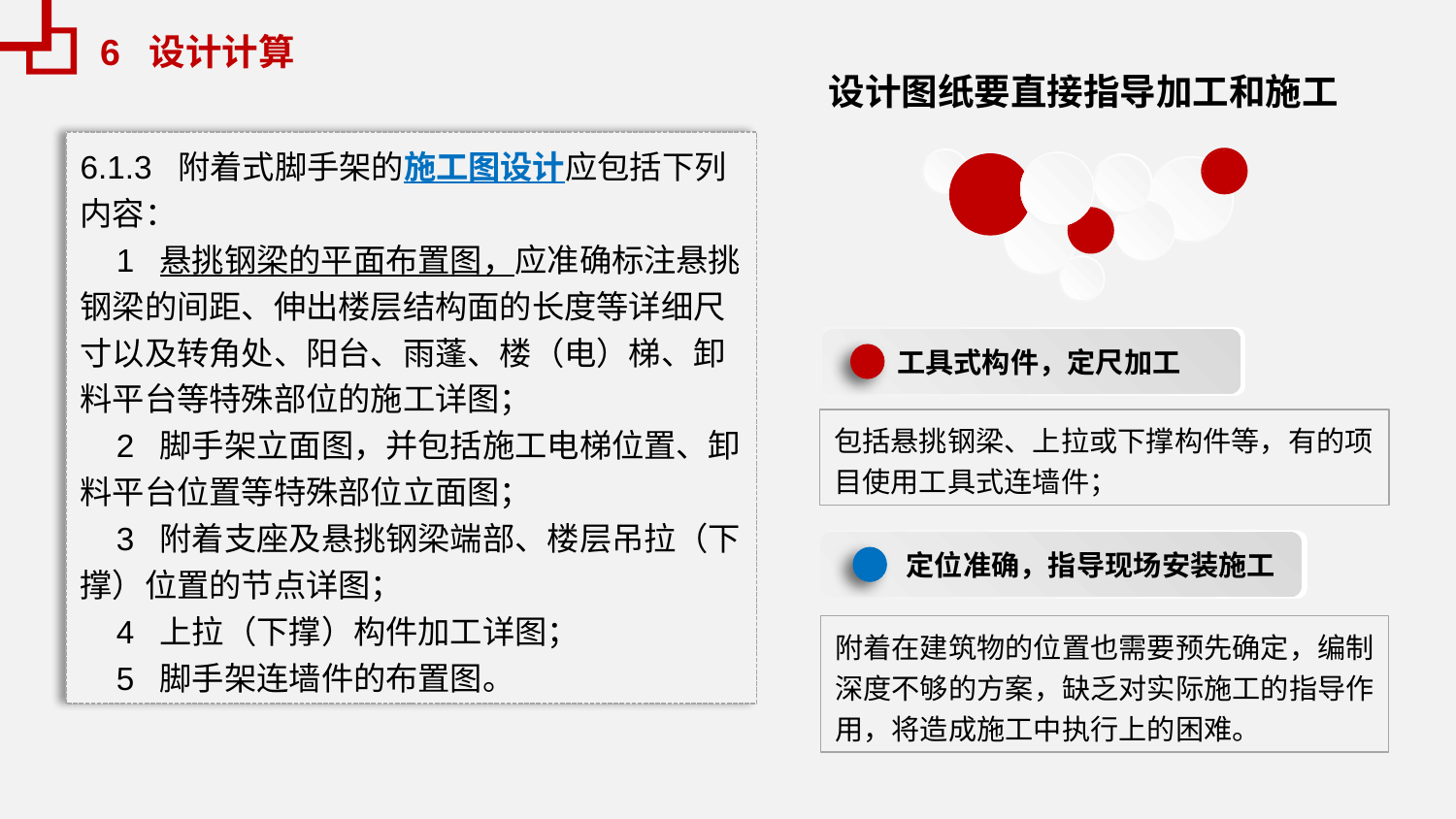

6  设计计算

设计图纸要直接指导加工和施工
6.1.3  附着式脚手架的施工图设计应包括下列内容：
    1  悬挑钢梁的平面布置图，应准确标注悬挑钢梁的间距、伸出楼层结构面的长度等详细尺寸以及转角处、阳台、雨蓬、楼（电）梯、卸料平台等特殊部位的施工详图；
    2  脚手架立面图，并包括施工电梯位置、卸料平台位置等特殊部位立面图；
    3  附着支座及悬挑钢梁端部、楼层吊拉（下撑）位置的节点详图；
    4  上拉（下撑）构件加工详图；
    5  脚手架连墙件的布置图。

工具式构件，定尺加工
包括悬挑钢梁、上拉或下撑构件等，有的项目使用工具式连墙件；

定位准确，指导现场安装施工
附着在建筑物的位置也需要预先确定，编制深度不够的方案，缺乏对实际施工的指导作用，将造成施工中执行上的困难。